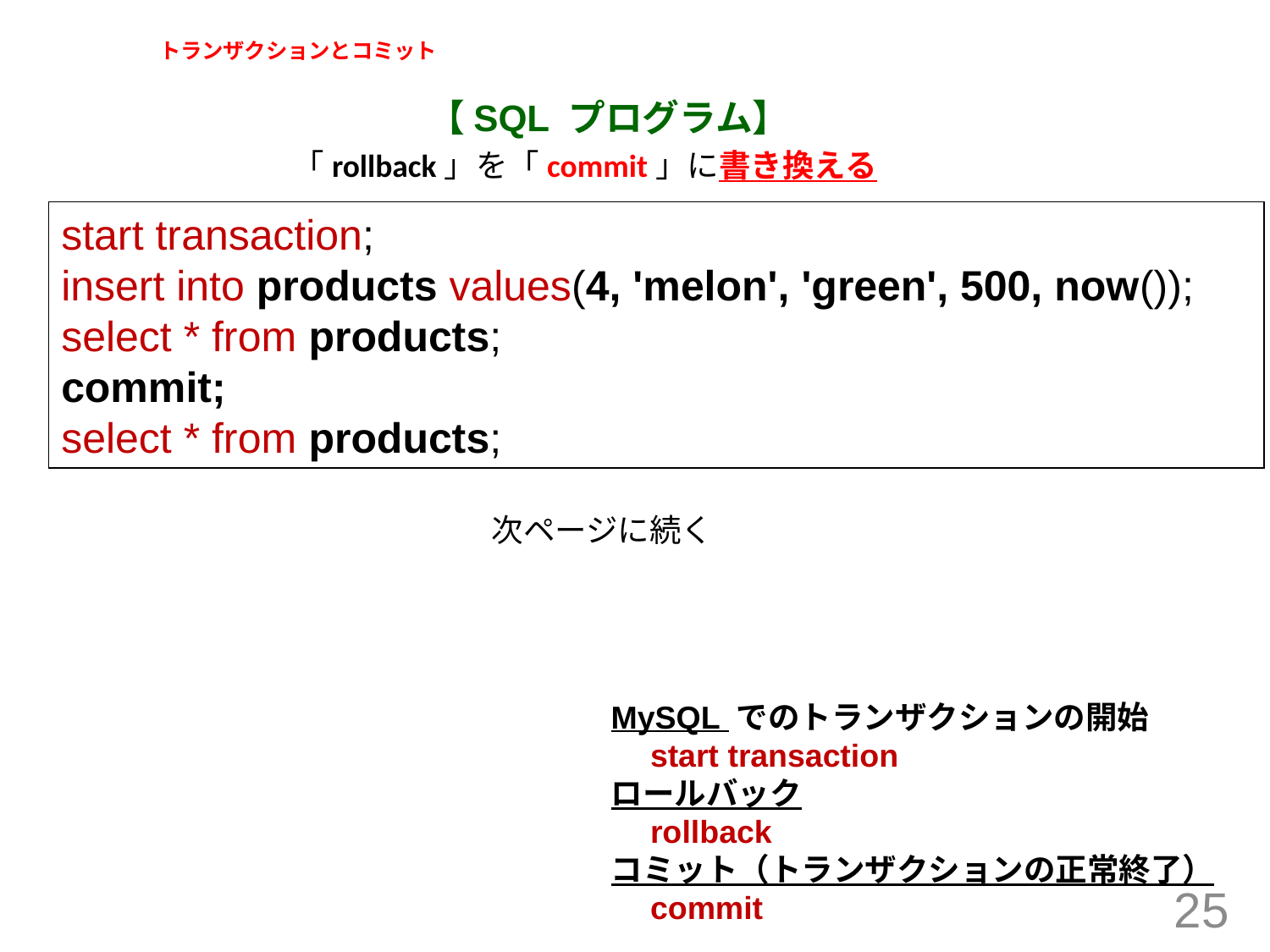

# トランザクションとコミット
【SQL プログラム】
「rollback」を「commit」に書き換える
start transaction;
insert into products values(4, 'melon', 'green', 500, now());
select * from products;
commit;
select * from products;
次ページに続く
MySQL でのトランザクションの開始
　start transaction
ロールバック
　rollback
コミット（トランザクションの正常終了）
　commit
25